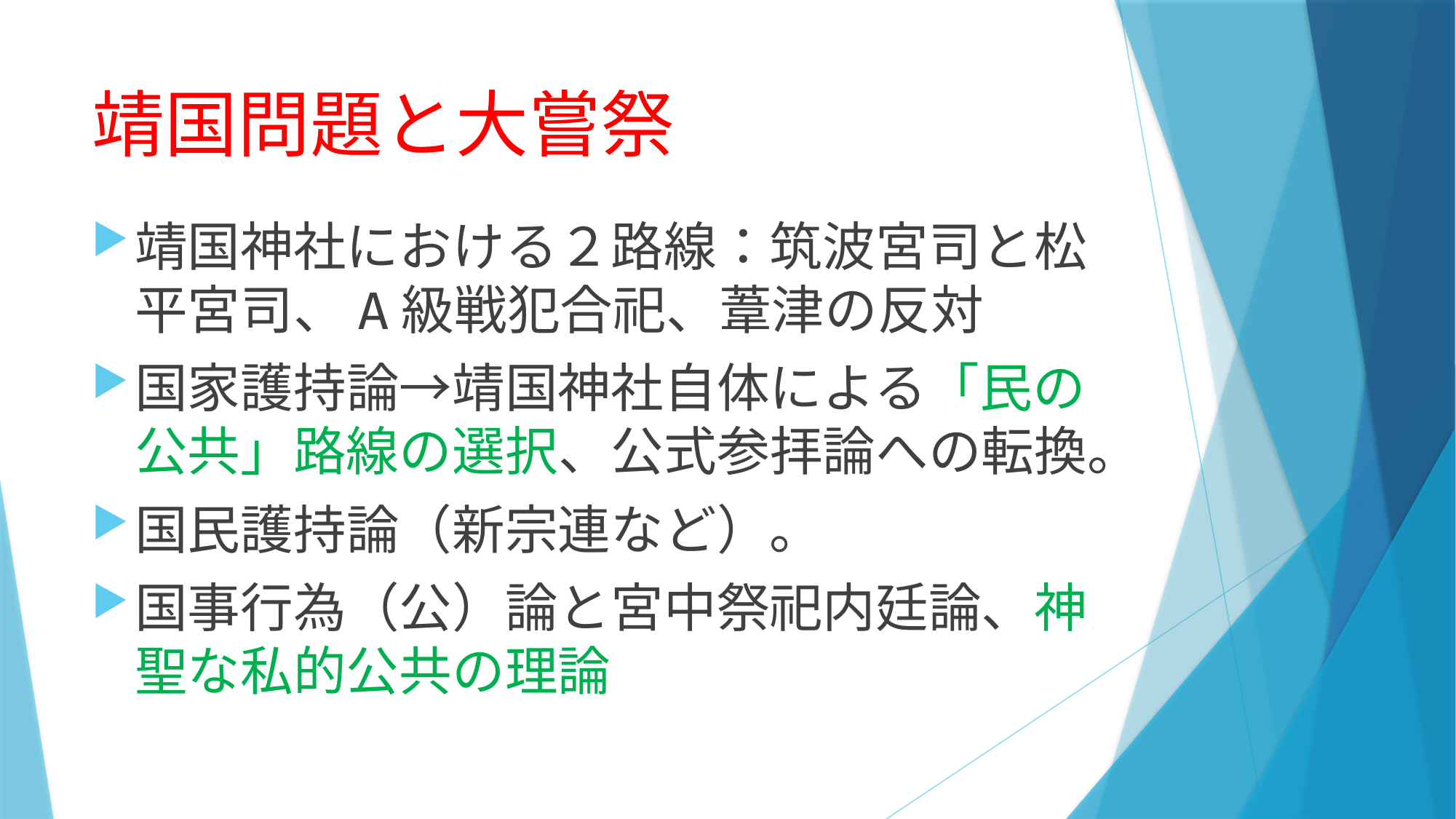

# 靖国問題と大嘗祭
靖国神社における２路線：筑波宮司と松平宮司、A級戦犯合祀、葦津の反対
国家護持論→靖国神社自体による「民の公共」路線の選択、公式参拝論への転換。
国民護持論（新宗連など）。
国事行為（公）論と宮中祭祀内廷論、神聖な私的公共の理論